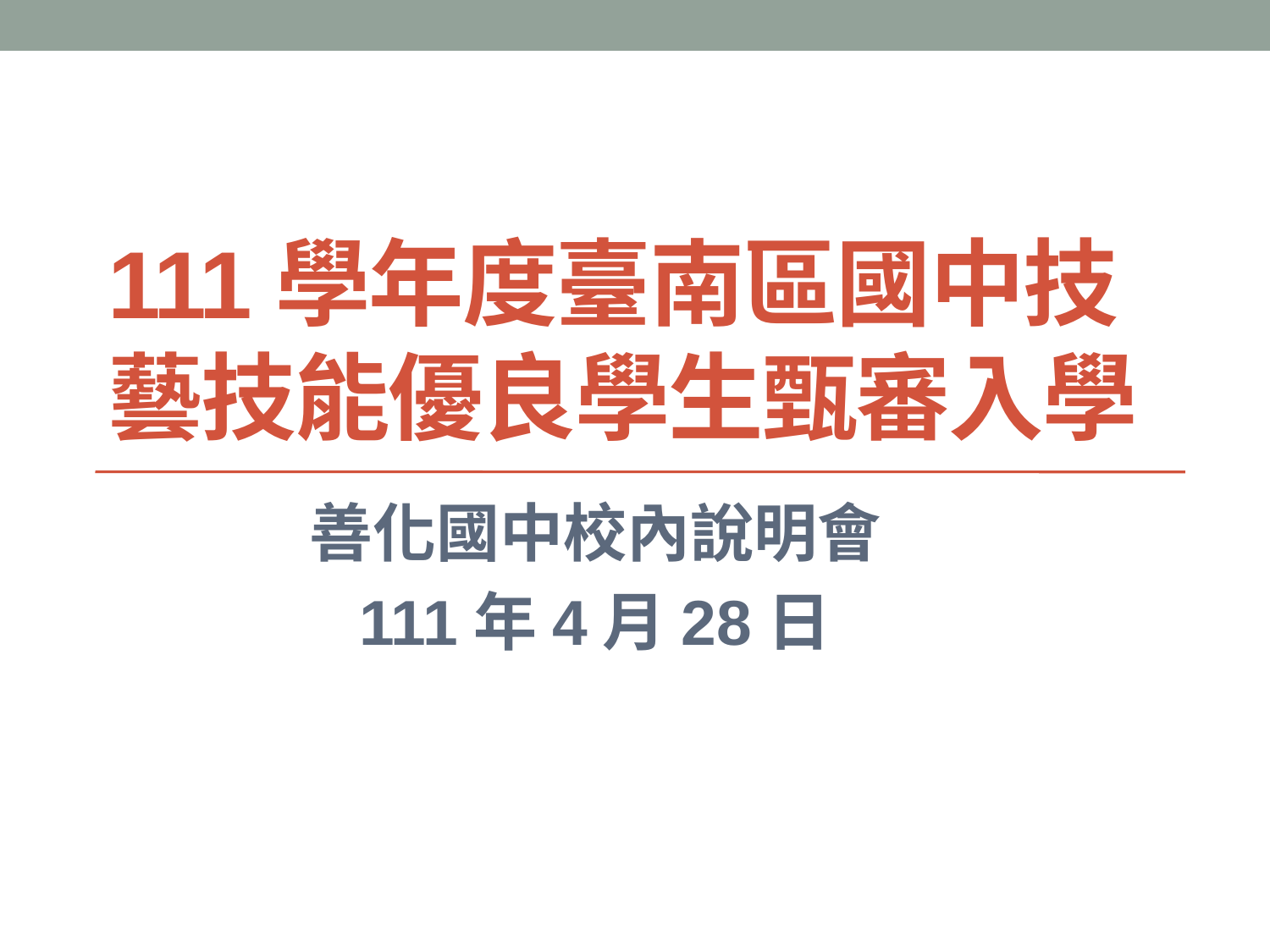

# 111學年度臺南區國中技藝技能優良學生甄審入學
善化國中校內說明會
111年4月28日